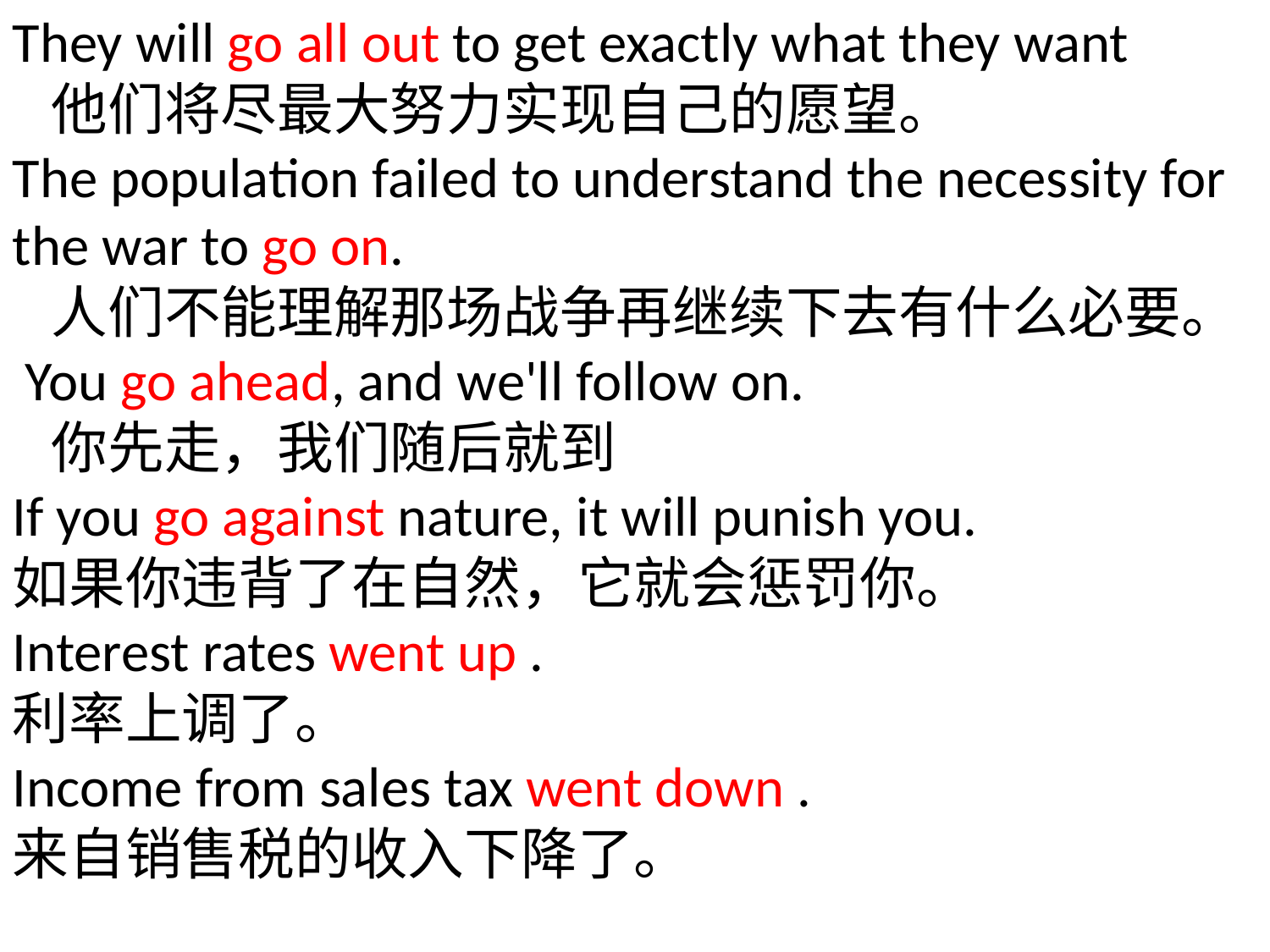

They will go all out to get exactly what they want
  他们将尽最大努力实现自己的愿望。
The population failed to understand the necessity for the war to go on.
  人们不能理解那场战争再继续下去有什么必要。
 You go ahead, and we'll follow on.
  你先走，我们随后就到
If you go against nature, it will punish you.
如果你违背了在自然，它就会惩罚你。
Interest rates went up .
利率上调了。
Income from sales tax went down .
来自销售税的收入下降了。